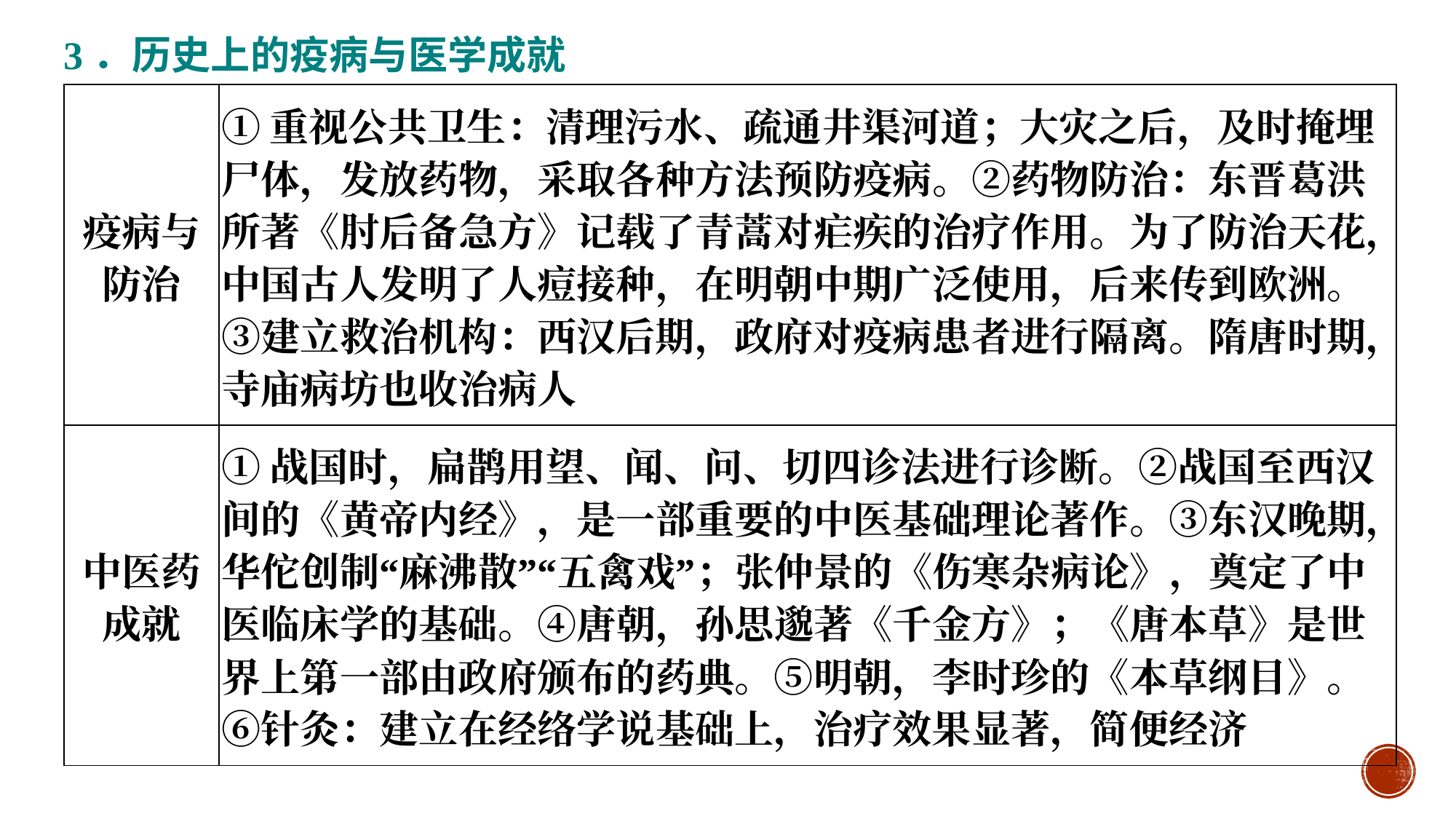

3．历史上的疫病与医学成就
#
| 疫病与 防治 | ①重视公共卫生：清理污水、疏通井渠河道；大灾之后，及时掩埋尸体，发放药物，采取各种方法预防疫病。②药物防治：东晋葛洪所著《肘后备急方》记载了青蒿对疟疾的治疗作用。为了防治天花，中国古人发明了人痘接种，在明朝中期广泛使用，后来传到欧洲。③建立救治机构：西汉后期，政府对疫病患者进行隔离。隋唐时期，寺庙病坊也收治病人 |
| --- | --- |
| 中医药 成就 | ①战国时，扁鹊用望、闻、问、切四诊法进行诊断。②战国至西汉间的《黄帝内经》，是一部重要的中医基础理论著作。③东汉晚期，华佗创制“麻沸散”“五禽戏”；张仲景的《伤寒杂病论》，奠定了中医临床学的基础。④唐朝，孙思邈著《千金方》；《唐本草》是世界上第一部由政府颁布的药典。⑤明朝，李时珍的《本草纲目》。⑥针灸：建立在经络学说基础上，治疗效果显著，简便经济 |